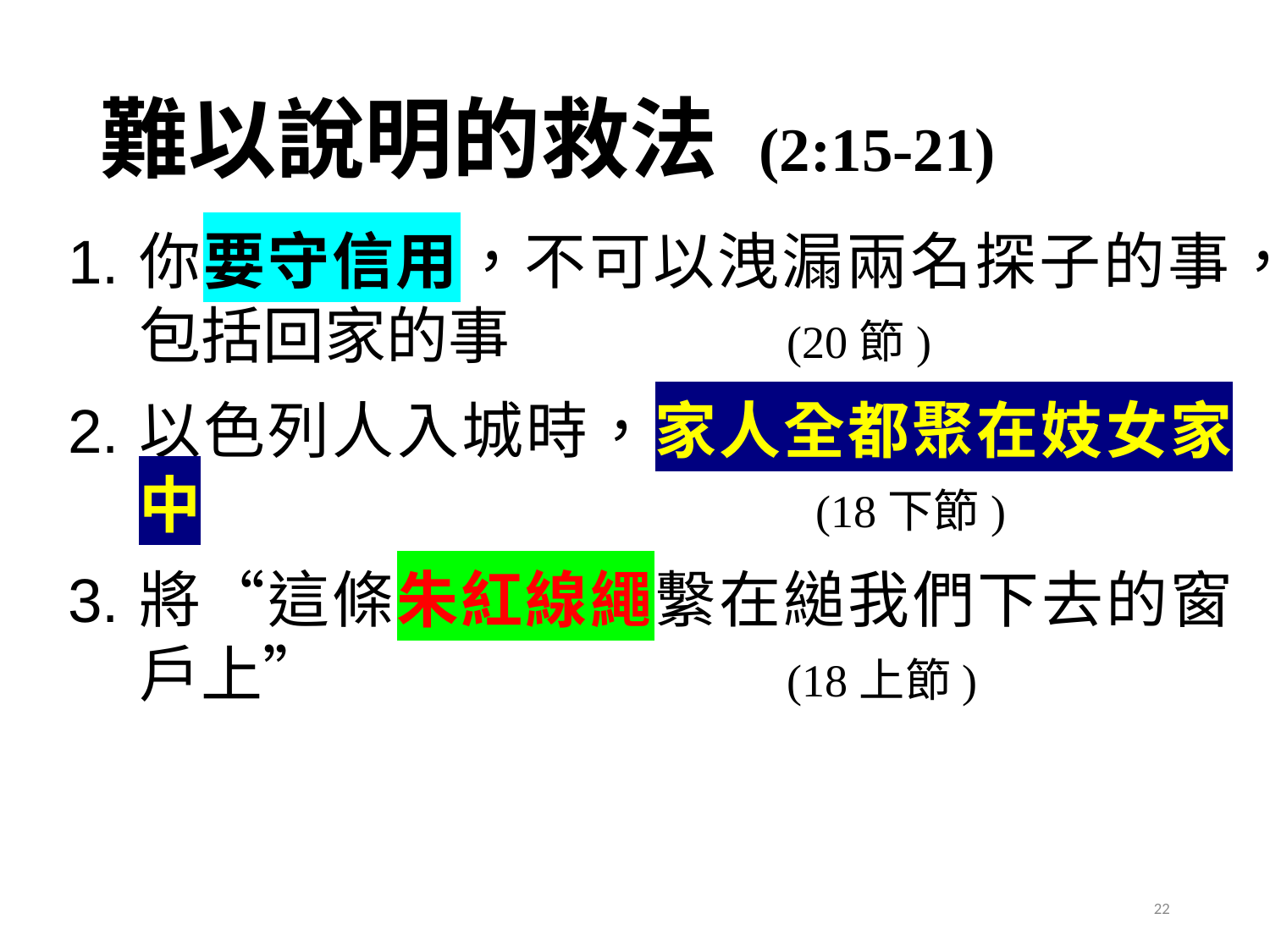

# 難以說明的救法 (2:15-21)
你要守信用，不可以洩漏兩名探子的事，包括回家的事 	(20節)
以色列人入城時，家人全都聚在妓女家中	 (18下節)
將“這條朱紅線繩繫在縋我們下去的窗戶上” 	(18上節)
22